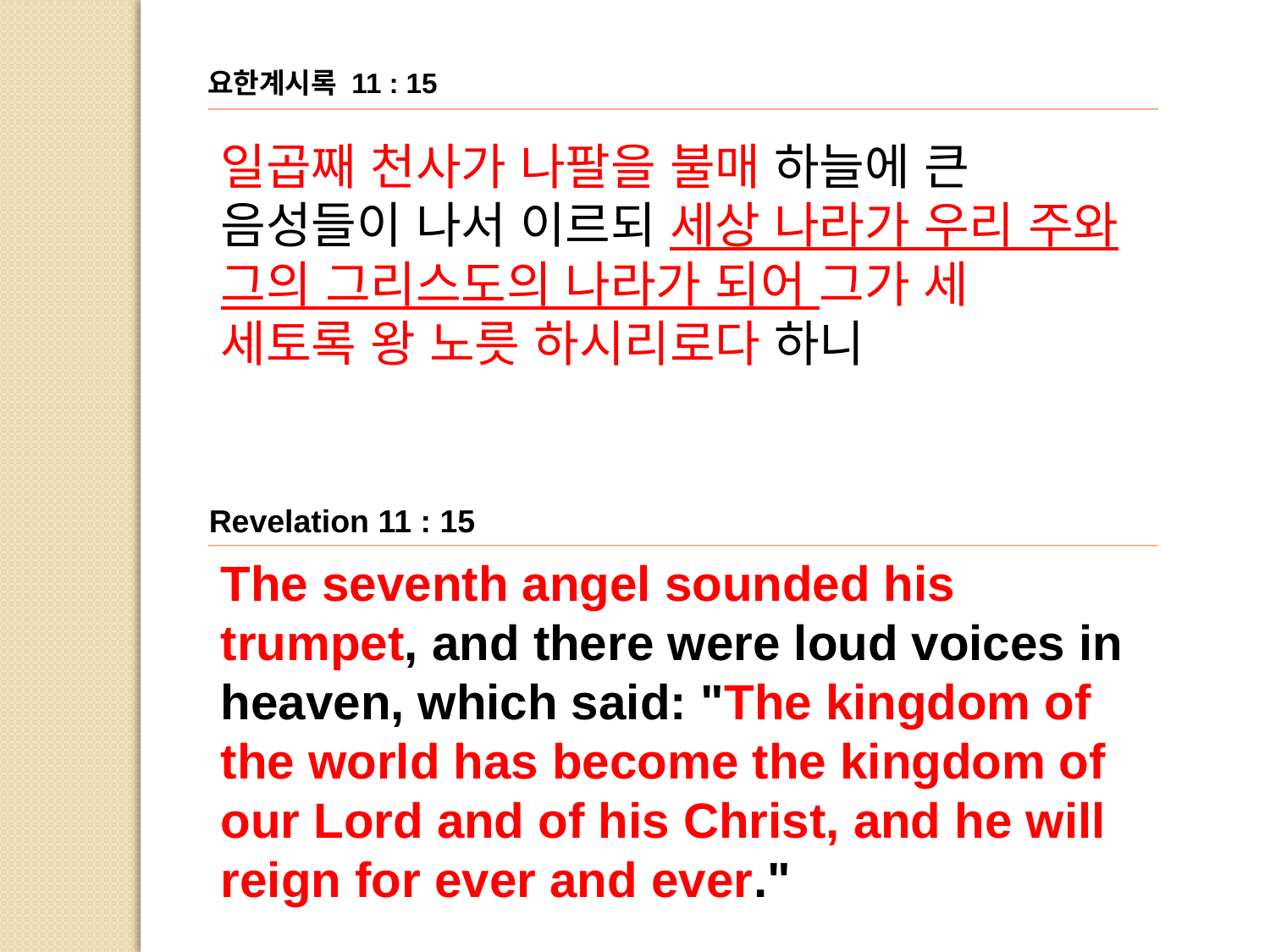

요한계시록 11 : 15

일곱째 천사가 나팔을 불매 하늘에 큰 음성들이 나서 이르되 세상 나라가 우리 주와 그의 그리스도의 나라가 되어 그가 세
세토록 왕 노릇 하시리로다 하니
Revelation 11 : 15

The seventh angel sounded his trumpet, and there were loud voices in heaven, which said: "The kingdom of the world has become the kingdom of our Lord and of his Christ, and he will
reign for ever and ever."